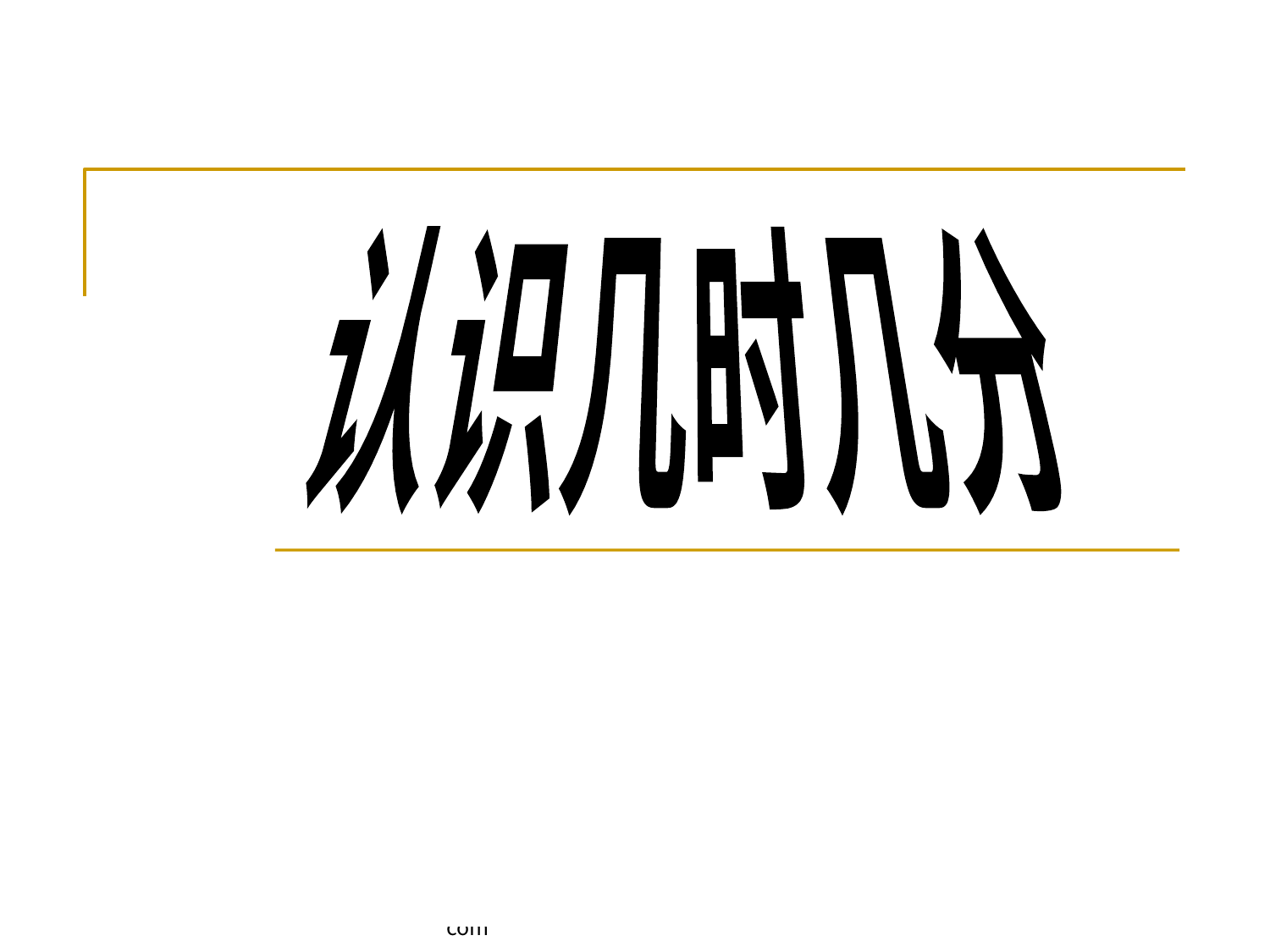

绿色圃中小学教育网http://www.Lspjy.com

苏教版 义务教育教科书二年级数学下册
认识几时几分

绿色圃中小学教育网http://www.Lspjy.com
绿色圃小学教育网http://www.Lspjy.com   绿色圃中学资源网http://cz.Lspjy.com